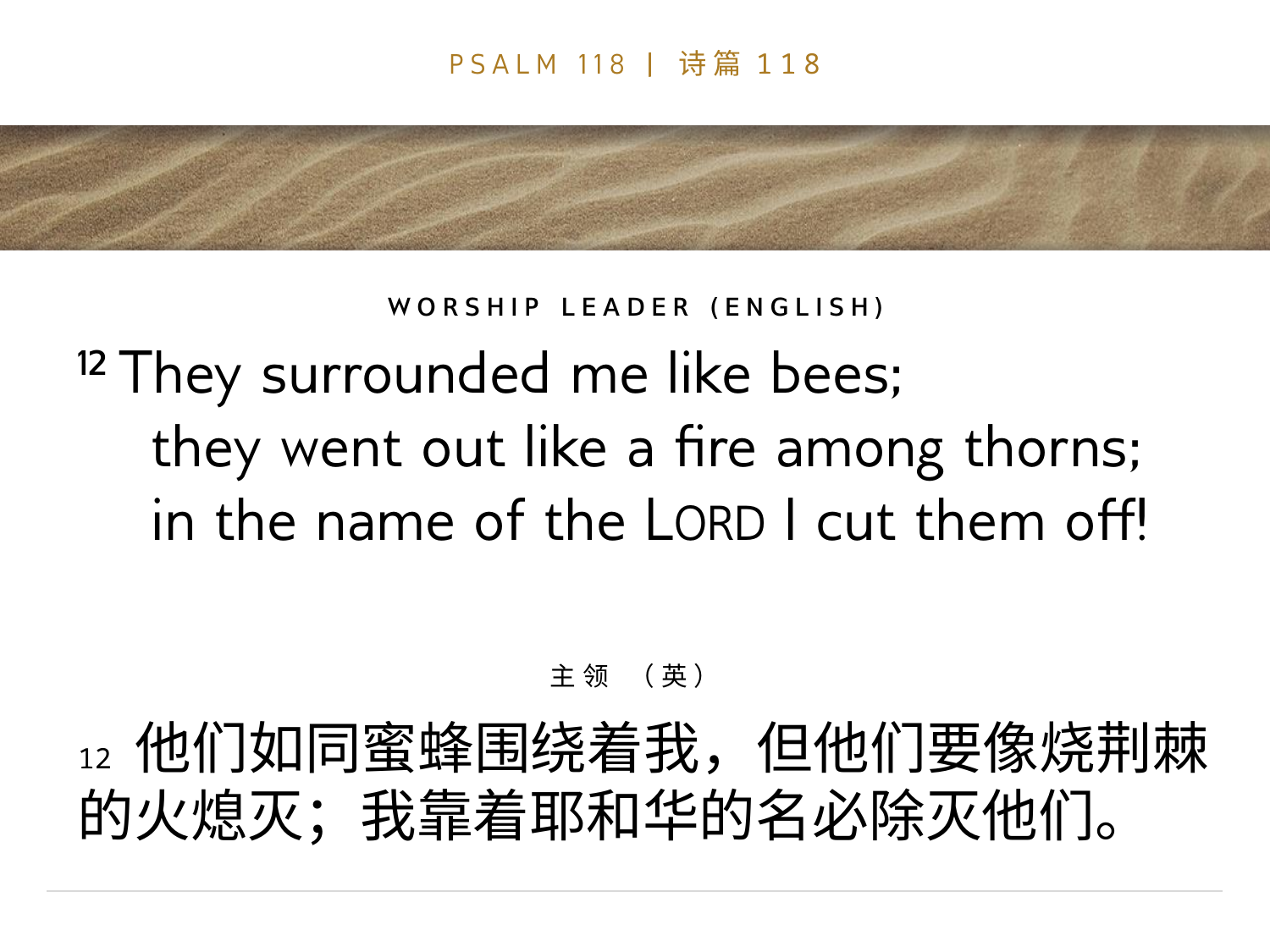

# PSALM 118 | 诗篇118
WORSHIP LEADER (ENGLISH)
12 They surrounded me like bees;
    they went out like a fire among thorns;
    in the name of the LORD I cut them off!

主领 （英）
12 他们如同蜜蜂围绕着我，但他们要像烧荆棘的火熄灭；我靠着耶和华的名必除灭他们。